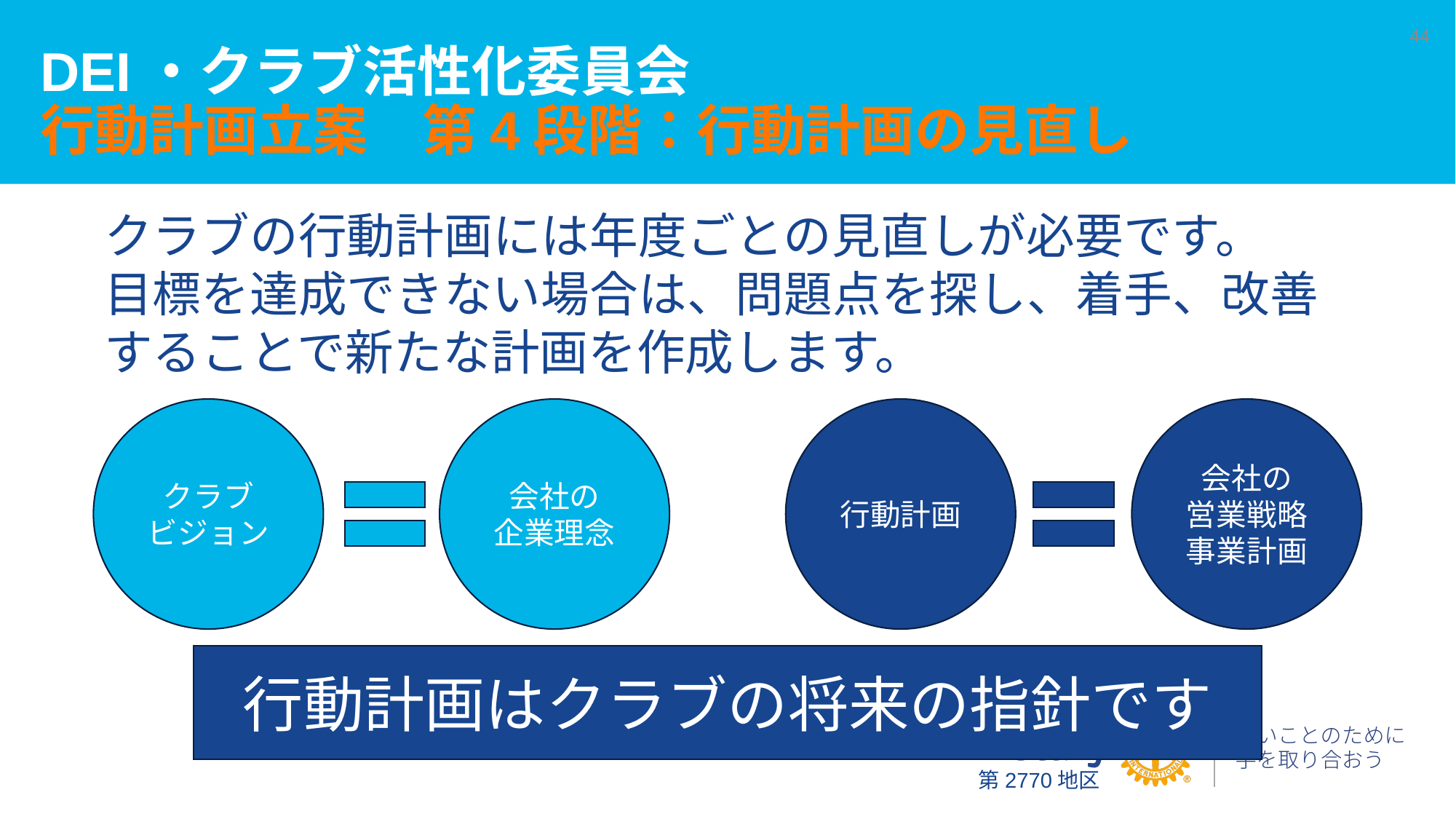

44
# DEI・クラブ活性化委員会 行動計画立案　第4段階：行動計画の見直し
クラブの行動計画には年度ごとの見直しが必要です。
目標を達成できない場合は、問題点を探し、着手、改善することで新たな計画を作成します。

クラブ
ビジョン
会社の
企業理念
行動計画
会社の
営業戦略
事業計画

行動計画はクラブの将来の指針です